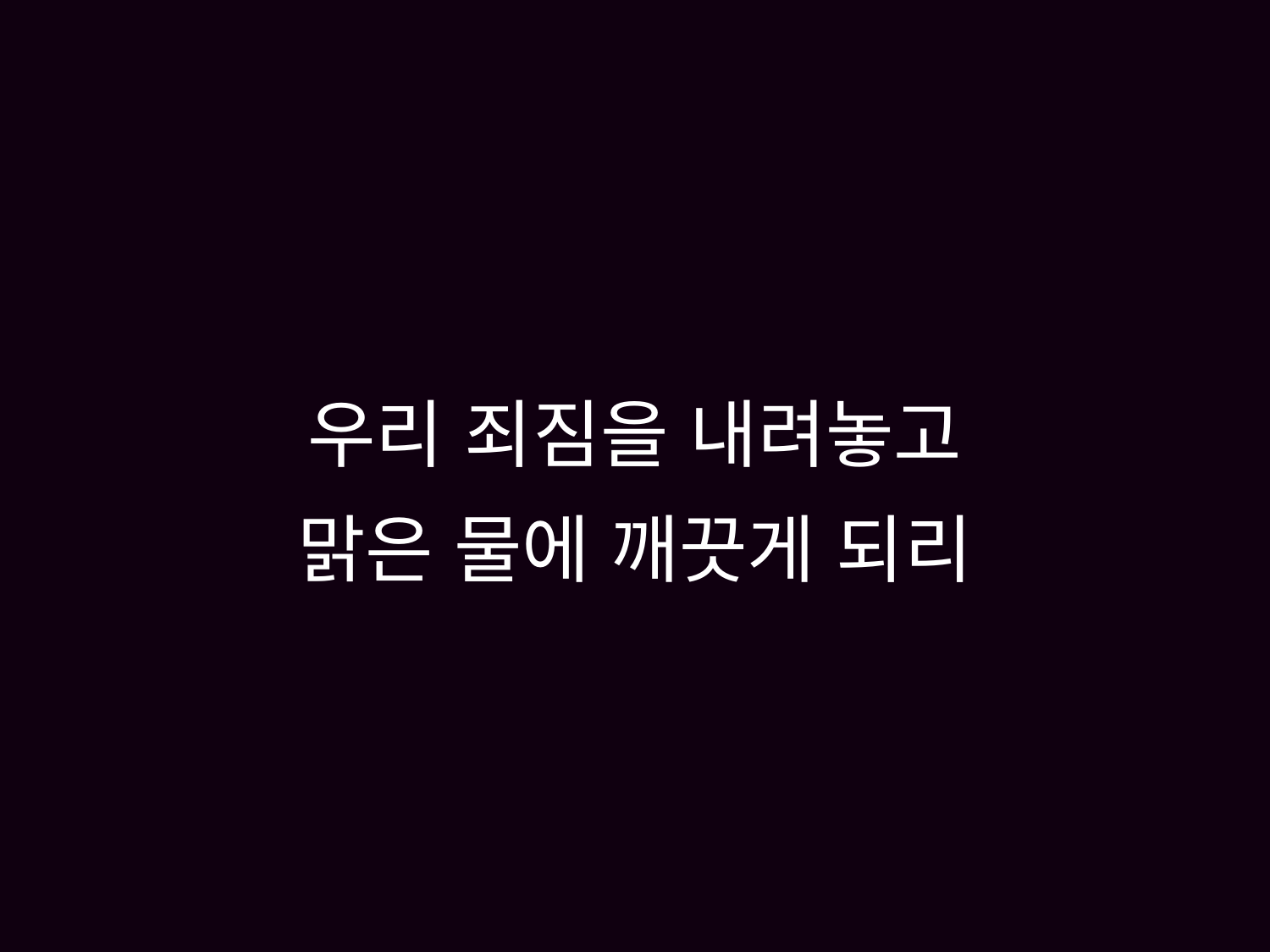

# 우리 죄짐을 내려놓고 맑은 물에 깨끗게 되리